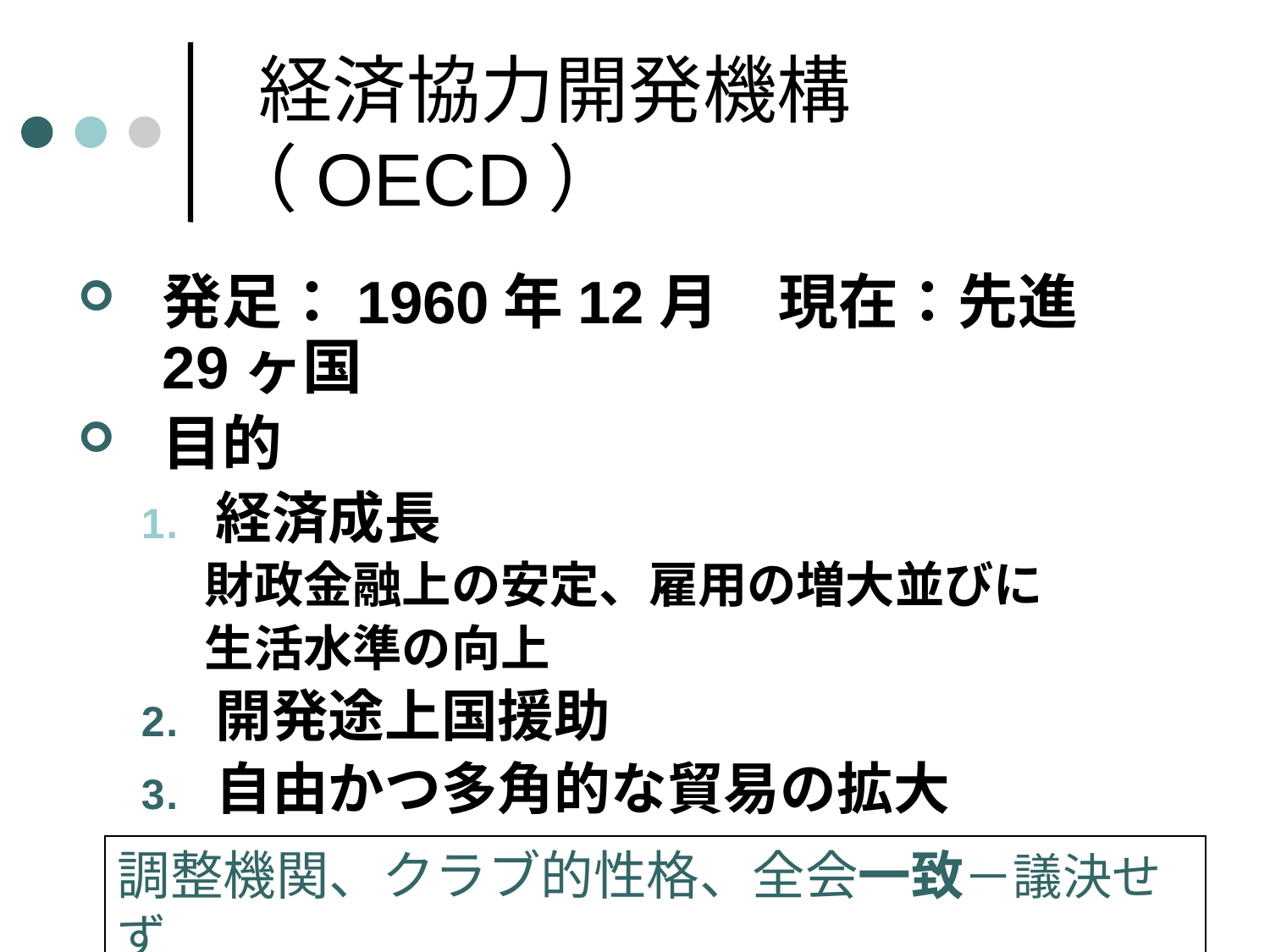

# 経済協力開発機構 （OECD）
発足：1960年12月　現在：先進29ヶ国
目的
経済成長
財政金融上の安定、雇用の増大並びに
生活水準の向上
開発途上国援助
自由かつ多角的な貿易の拡大

調整機関、クラブ的性格、全会一致－議決せず